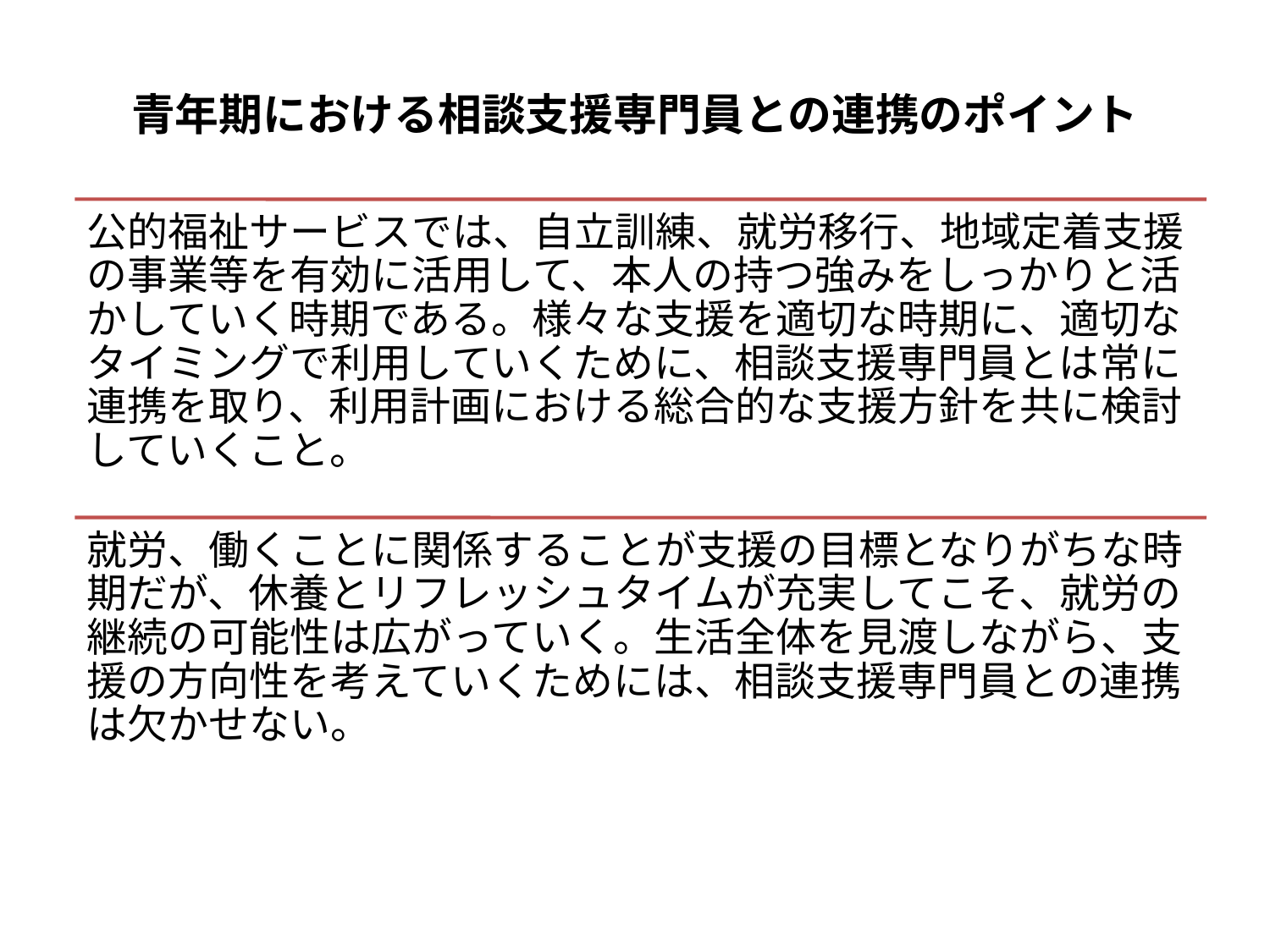

# 青年期における相談支援専門員との連携のポイント
公的福祉サービスでは、自立訓練、就労移行、地域定着支援の事業等を有効に活用して、本人の持つ強みをしっかりと活かしていく時期である。様々な支援を適切な時期に、適切なタイミングで利用していくために、相談支援専門員とは常に連携を取り、利用計画における総合的な支援方針を共に検討していくこと。
就労、働くことに関係することが支援の目標となりがちな時期だが、休養とリフレッシュタイムが充実してこそ、就労の継続の可能性は広がっていく。生活全体を見渡しながら、支援の方向性を考えていくためには、相談支援専門員との連携は欠かせない。